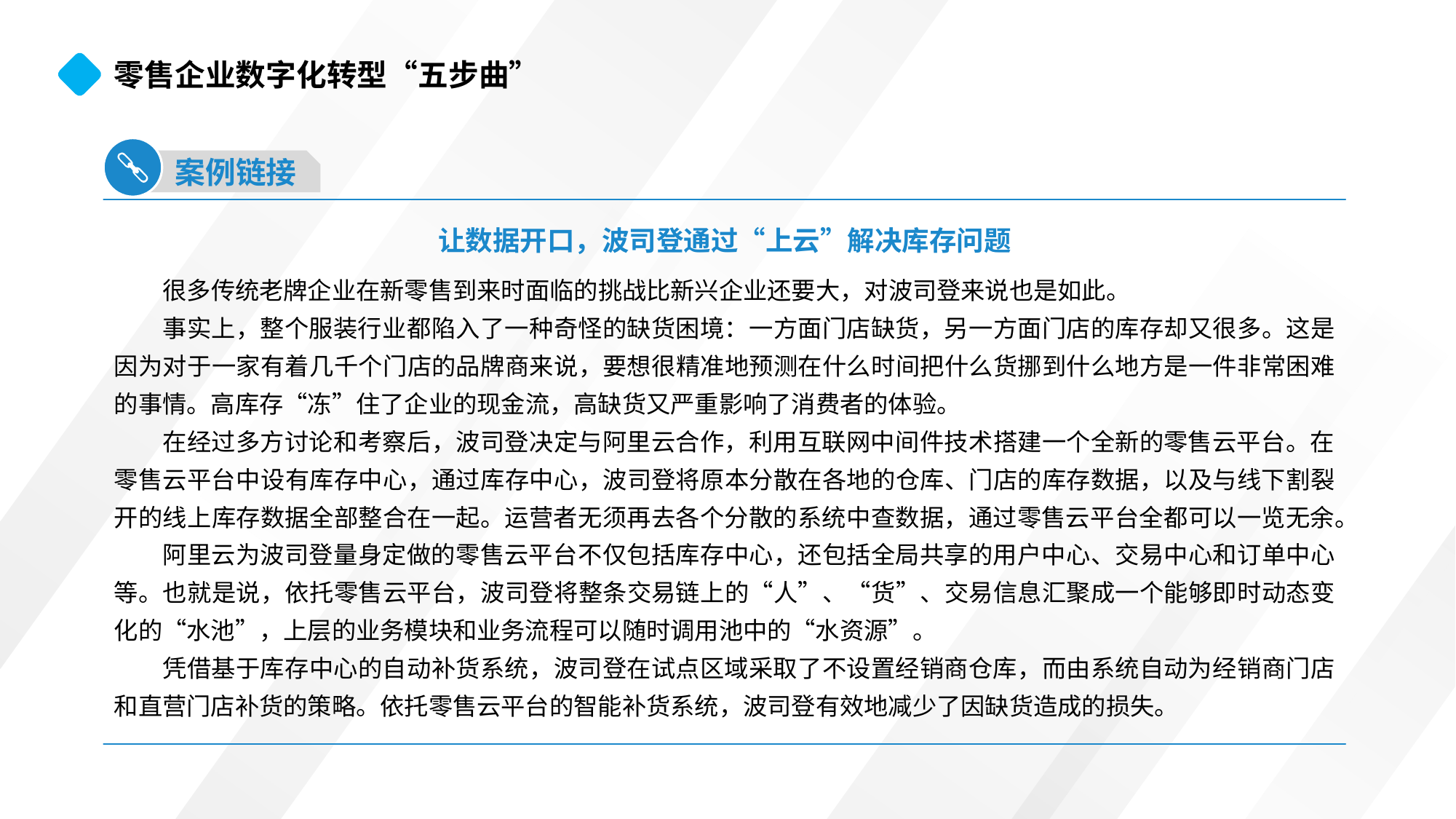

零售企业数字化转型“五步曲”

案例链接

让数据开口，波司登通过“上云”解决库存问题
很多传统老牌企业在新零售到来时面临的挑战比新兴企业还要大，对波司登来说也是如此。
事实上，整个服装行业都陷入了一种奇怪的缺货困境：一方面门店缺货，另一方面门店的库存却又很多。这是因为对于一家有着几千个门店的品牌商来说，要想很精准地预测在什么时间把什么货挪到什么地方是一件非常困难的事情。高库存“冻”住了企业的现金流，高缺货又严重影响了消费者的体验。
在经过多方讨论和考察后，波司登决定与阿里云合作，利用互联网中间件技术搭建一个全新的零售云平台。在零售云平台中设有库存中心，通过库存中心，波司登将原本分散在各地的仓库、门店的库存数据，以及与线下割裂开的线上库存数据全部整合在一起。运营者无须再去各个分散的系统中查数据，通过零售云平台全都可以一览无余。
阿里云为波司登量身定做的零售云平台不仅包括库存中心，还包括全局共享的用户中心、交易中心和订单中心等。也就是说，依托零售云平台，波司登将整条交易链上的“人”、“货”、交易信息汇聚成一个能够即时动态变化的“水池”，上层的业务模块和业务流程可以随时调用池中的“水资源”。
凭借基于库存中心的自动补货系统，波司登在试点区域采取了不设置经销商仓库，而由系统自动为经销商门店和直营门店补货的策略。依托零售云平台的智能补货系统，波司登有效地减少了因缺货造成的损失。